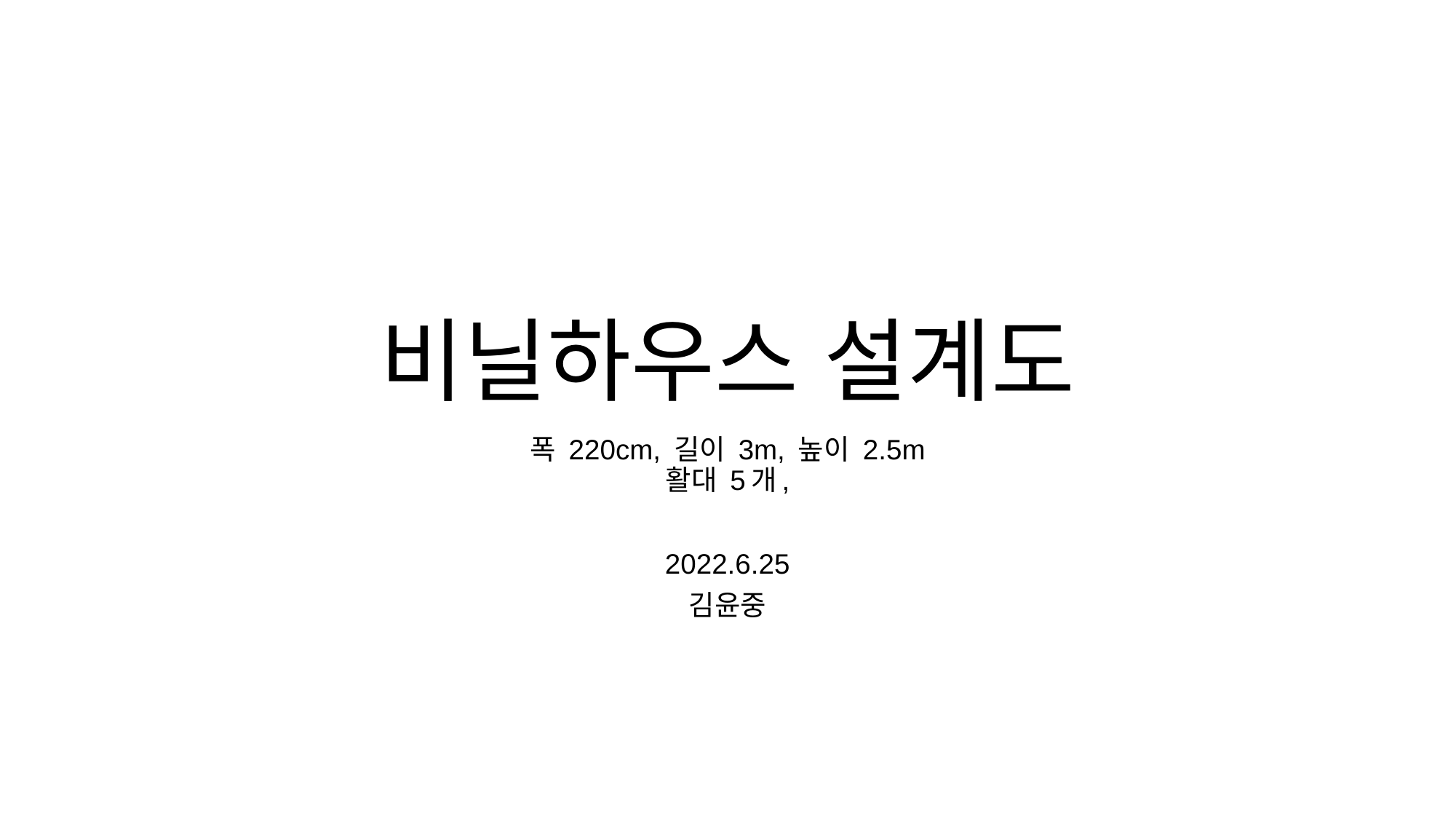

# 비닐하우스 설계도
폭 220cm, 길이 3m, 높이 2.5m
활대 5개,

2022.6.25
김윤중